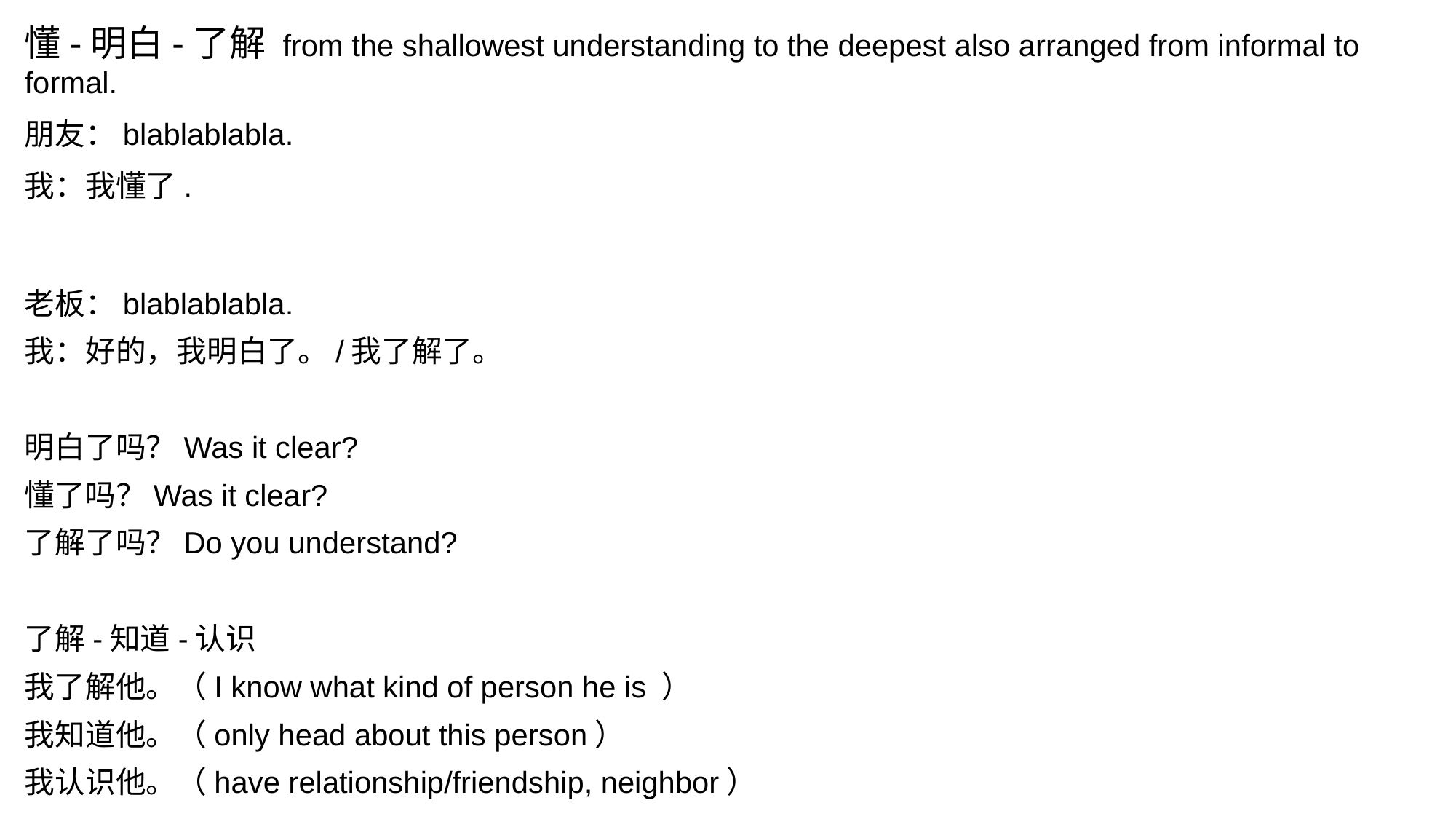

懂-明白-了解 from the shallowest understanding to the deepest also arranged from informal to formal.
朋友：blablablabla.
我：我懂了.

老板：blablablabla.
我：好的，我明白了。/我了解了。

明白了吗？Was it clear?
懂了吗？Was it clear?
了解了吗？Do you understand?

了解-知道-认识
我了解他。（I know what kind of person he is ）
我知道他。（only head about this person）
我认识他。（have relationship/friendship, neighbor）